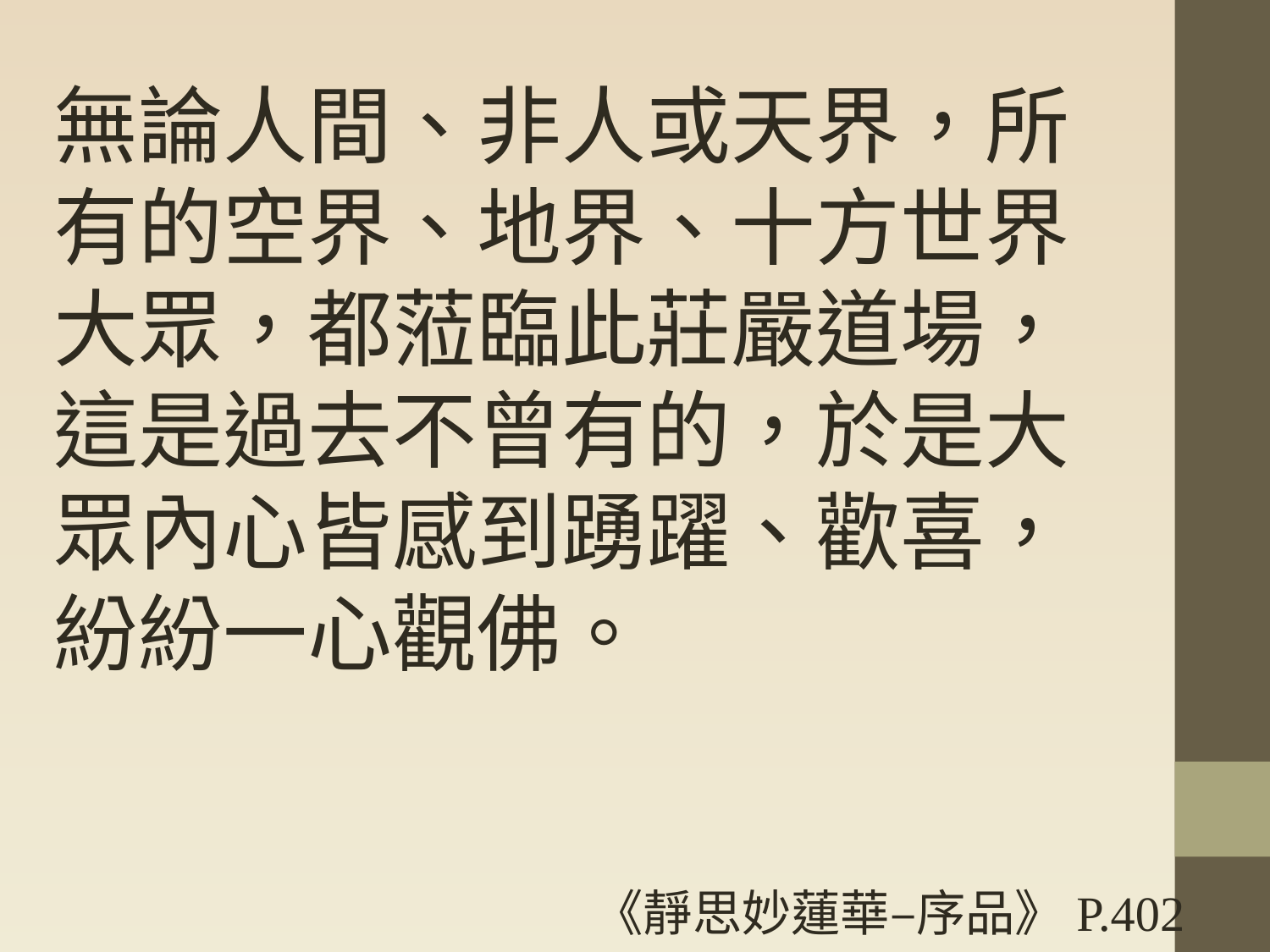

無論人間、非人或天界，所有的空界、地界、十方世界大眾，都蒞臨此莊嚴道場，這是過去不曾有的，於是大眾內心皆感到踴躍、歡喜，紛紛一心觀佛。
《靜思妙蓮華–序品》P.402